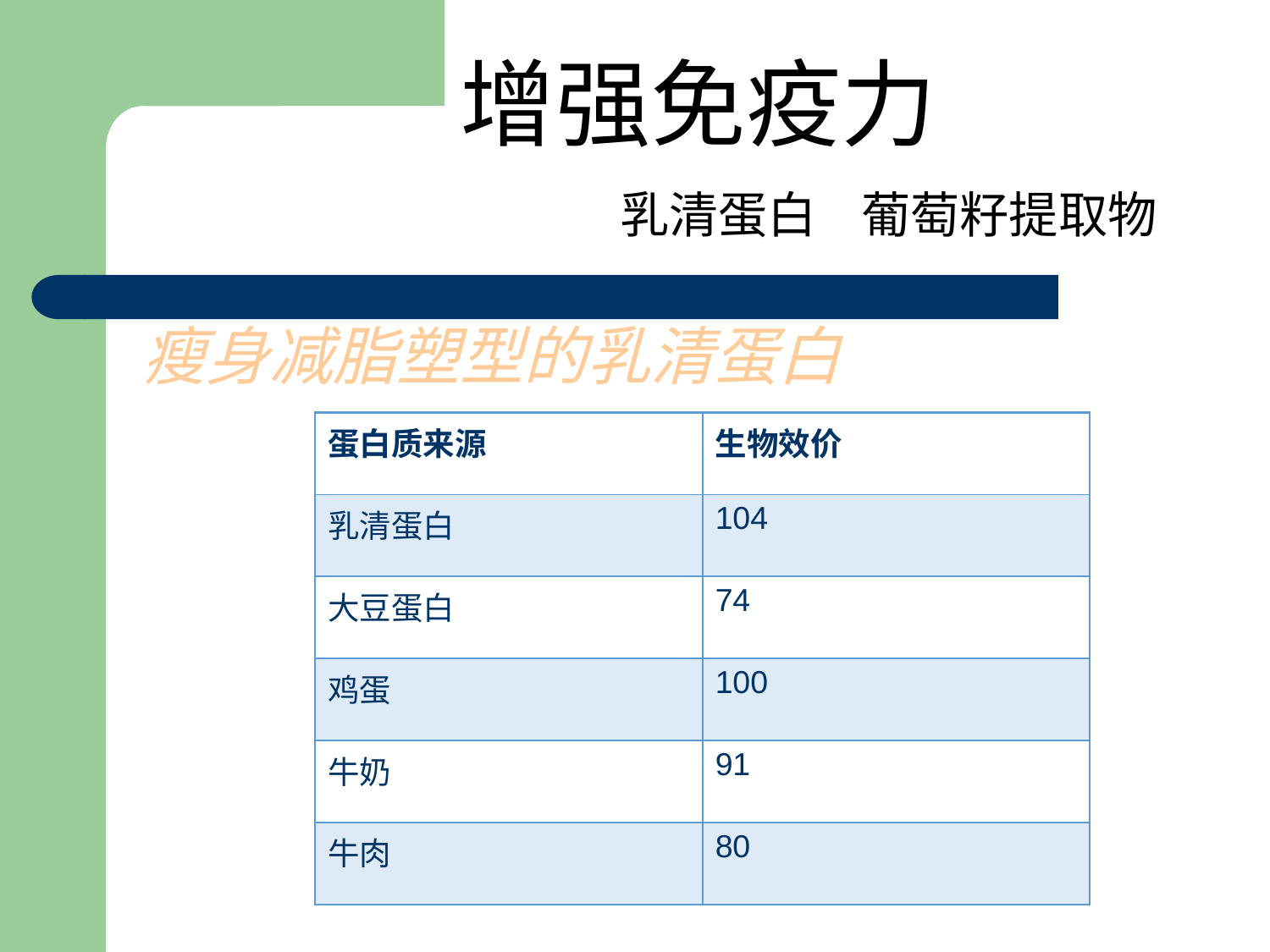

增强免疫力
乳清蛋白    葡萄籽提取物
瘦身减脂塑型的乳清蛋白
| 蛋白质来源 | 生物效价 |
| --- | --- |
| 乳清蛋白 | 104 |
| 大豆蛋白 | 74 |
| 鸡蛋 | 100 |
| 牛奶 | 91 |
| 牛肉 | 80 |